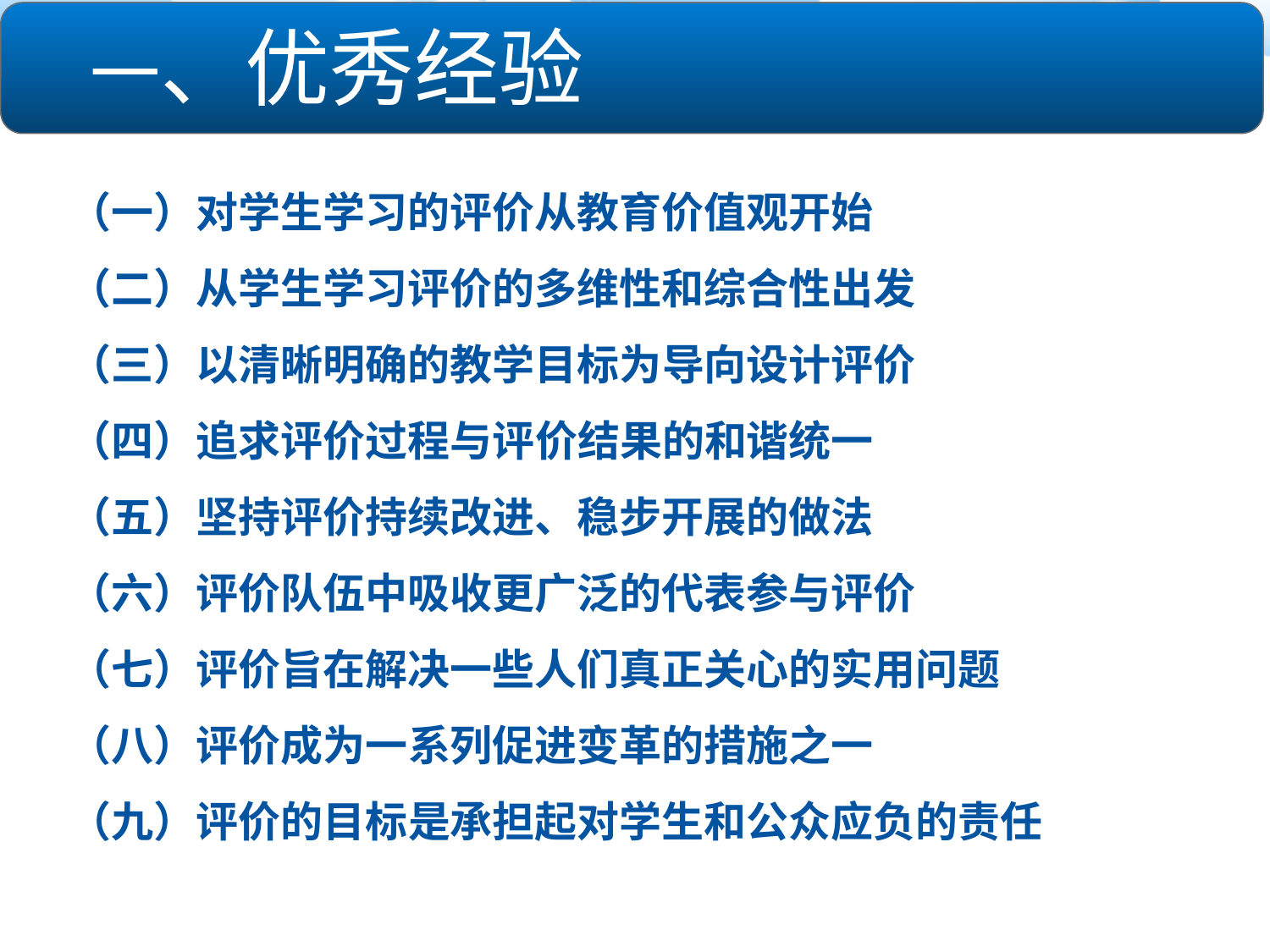

一、优秀经验
（一）对学生学习的评价从教育价值观开始
（二）从学生学习评价的多维性和综合性出发
（三）以清晰明确的教学目标为导向设计评价
（四）追求评价过程与评价结果的和谐统一
（五）坚持评价持续改进、稳步开展的做法
（六）评价队伍中吸收更广泛的代表参与评价
（七）评价旨在解决一些人们真正关心的实用问题
（八）评价成为一系列促进变革的措施之一
（九）评价的目标是承担起对学生和公众应负的责任